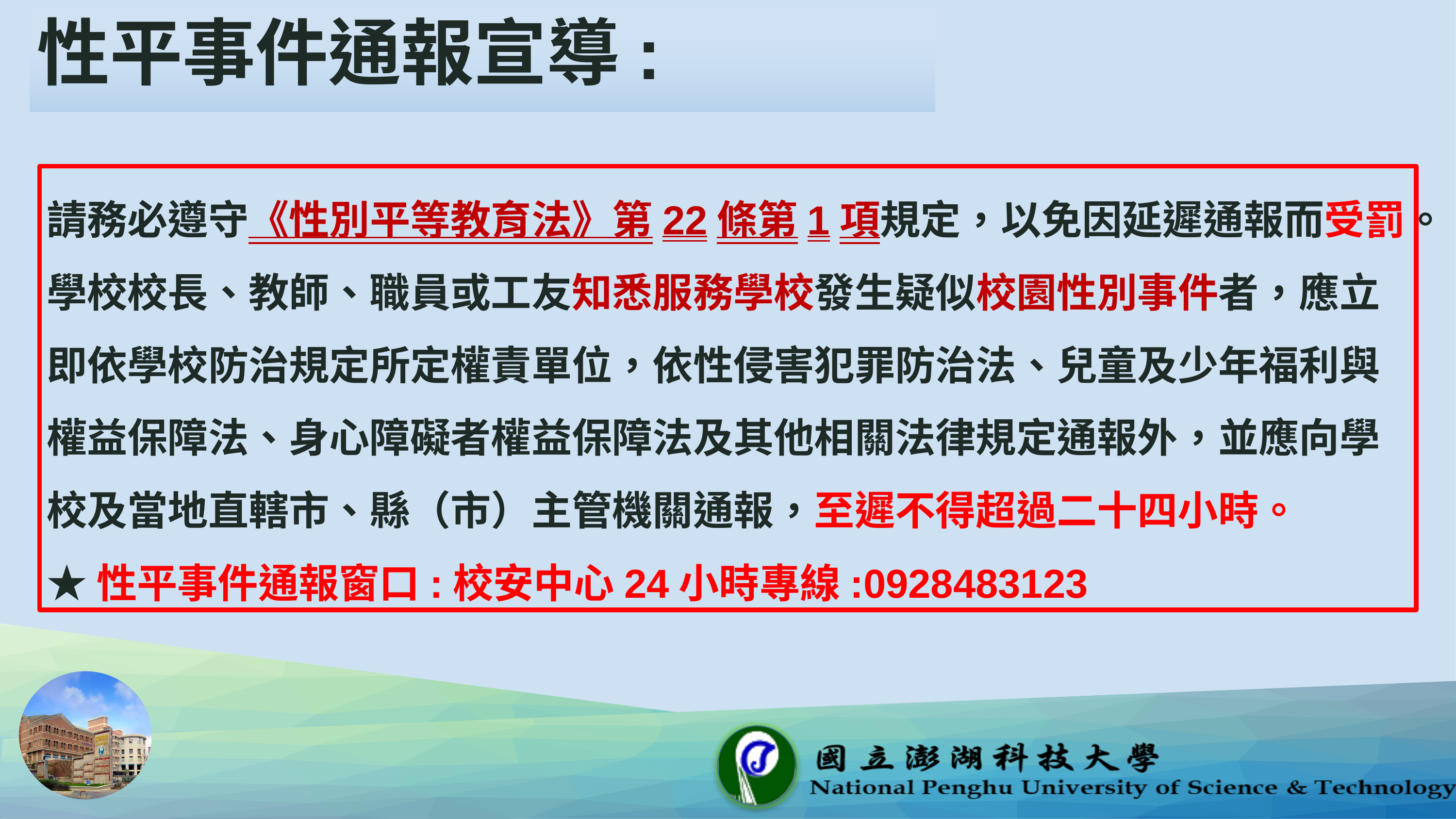

# 性平事件通報宣導:
請務必遵守《性別平等教育法》第22條第1項規定，以免因延遲通報而受罰。學校校長、教師、職員或工友知悉服務學校發生疑似校園性別事件者，應立即依學校防治規定所定權責單位，依性侵害犯罪防治法、兒童及少年福利與權益保障法、身心障礙者權益保障法及其他相關法律規定通報外，並應向學校及當地直轄市、縣（市）主管機關通報，至遲不得超過二十四小時。
★性平事件通報窗口:校安中心24小時專線:0928483123